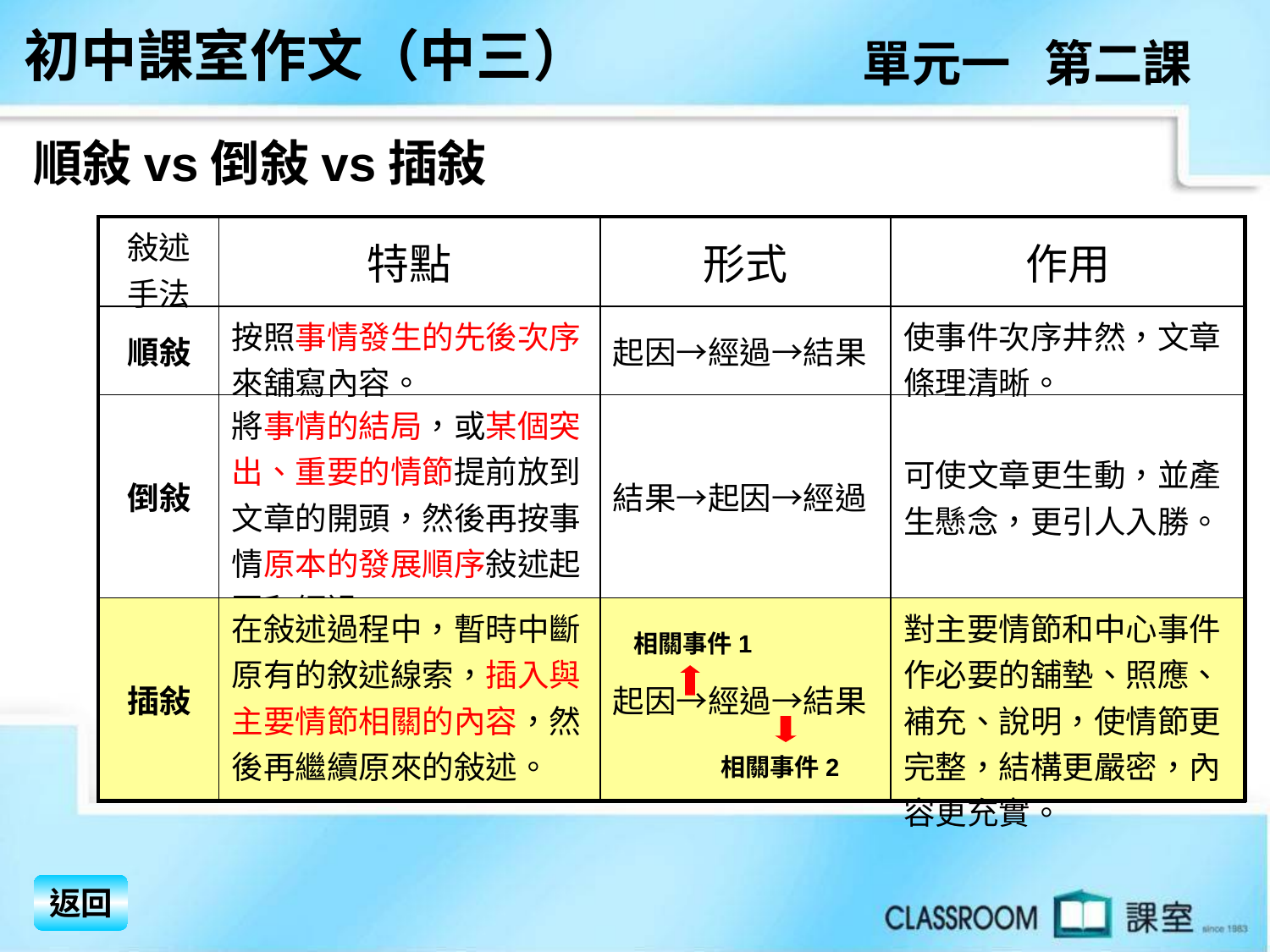

初中課室作文（中三）
單元一   第二課
順敍vs倒敍vs插敍

| 敍述手法 | 特點 | 形式 | 作用 |
| --- | --- | --- | --- |
| 順敍 | 按照事情發生的先後次序來舖寫內容。 | 起因→經過→結果 | 使事件次序井然，文章條理清晰。 |
| 倒敍 | 將事情的結局，或某個突出、重要的情節提前放到文章的開頭，然後再按事情原本的發展順序敍述起因和經過。 | 結果→起因→經過 | 可使文章更生動，並產生懸念，更引人入勝。 |
| 插敍 | 在敍述過程中，暫時中斷原有的敘述線索，插入與主要情節相關的內容，然後再繼續原來的敍述。 | 起因→經過→結果 | 對主要情節和中心事件作必要的舖墊、照應、補充、說明，使情節更完整，結構更嚴密，內容更充實。 |

相關事件1

相關事件2
返回